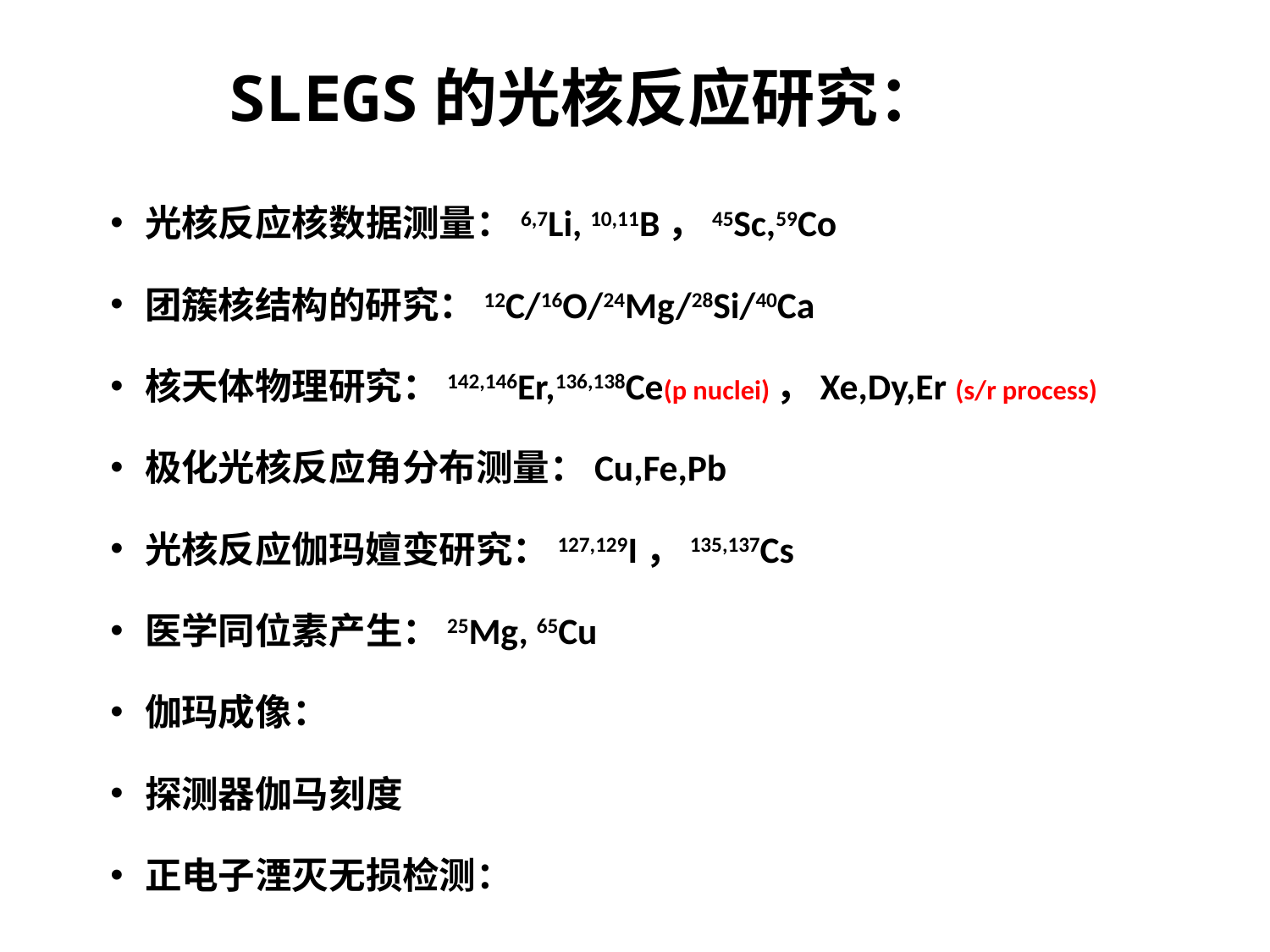

# SLEGS的光核反应研究：
光核反应核数据测量：6,7Li, 10,11B，45Sc,59Co
团簇核结构的研究：12C/16O/24Mg/28Si/40Ca
核天体物理研究：142,146Er,136,138Ce(p nuclei)，Xe,Dy,Er (s/r process)
极化光核反应角分布测量：Cu,Fe,Pb
光核反应伽玛嬗变研究：127,129I，135,137Cs
医学同位素产生：25Mg, 65Cu
伽玛成像：
探测器伽马刻度
正电子湮灭无损检测：